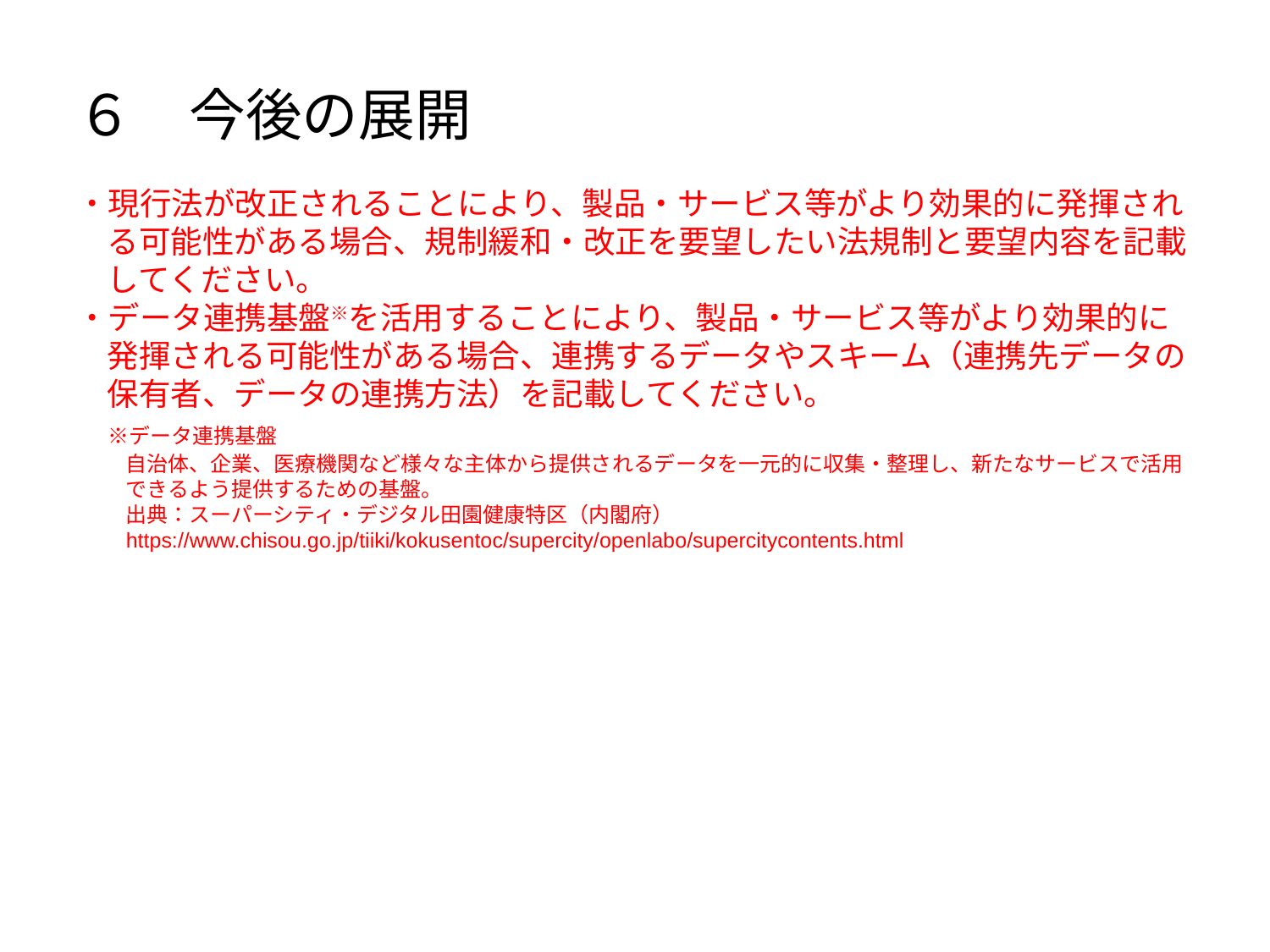

６　今後の展開
・現行法が改正されることにより、製品・サービス等がより効果的に発揮される可能性がある場合、規制緩和・改正を要望したい法規制と要望内容を記載してください。
・データ連携基盤※を活用することにより、製品・サービス等がより効果的に発揮される可能性がある場合、連携するデータやスキーム（連携先データの保有者、データの連携方法）を記載してください。
　※データ連携基盤
自治体、企業、医療機関など様々な主体から提供されるデータを一元的に収集・整理し、新たなサービスで活用できるよう提供するための基盤。
出典：スーパーシティ・デジタル田園健康特区（内閣府）
https://www.chisou.go.jp/tiiki/kokusentoc/supercity/openlabo/supercitycontents.html